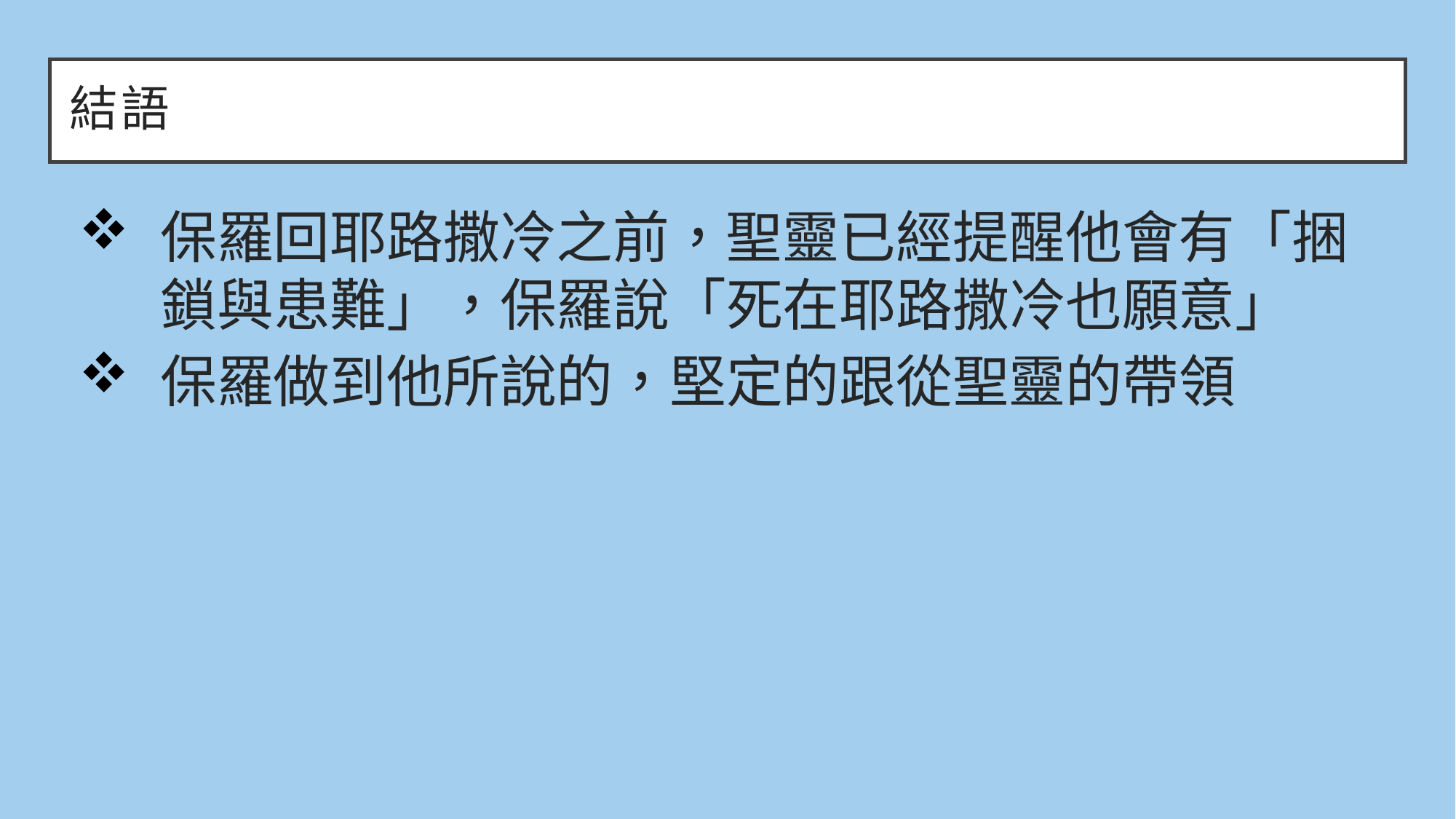

# 結語
保羅回耶路撒冷之前，聖靈已經提醒他會有「捆鎖與患難」，保羅說「死在耶路撒冷也願意」
保羅做到他所說的，堅定的跟從聖靈的帶領